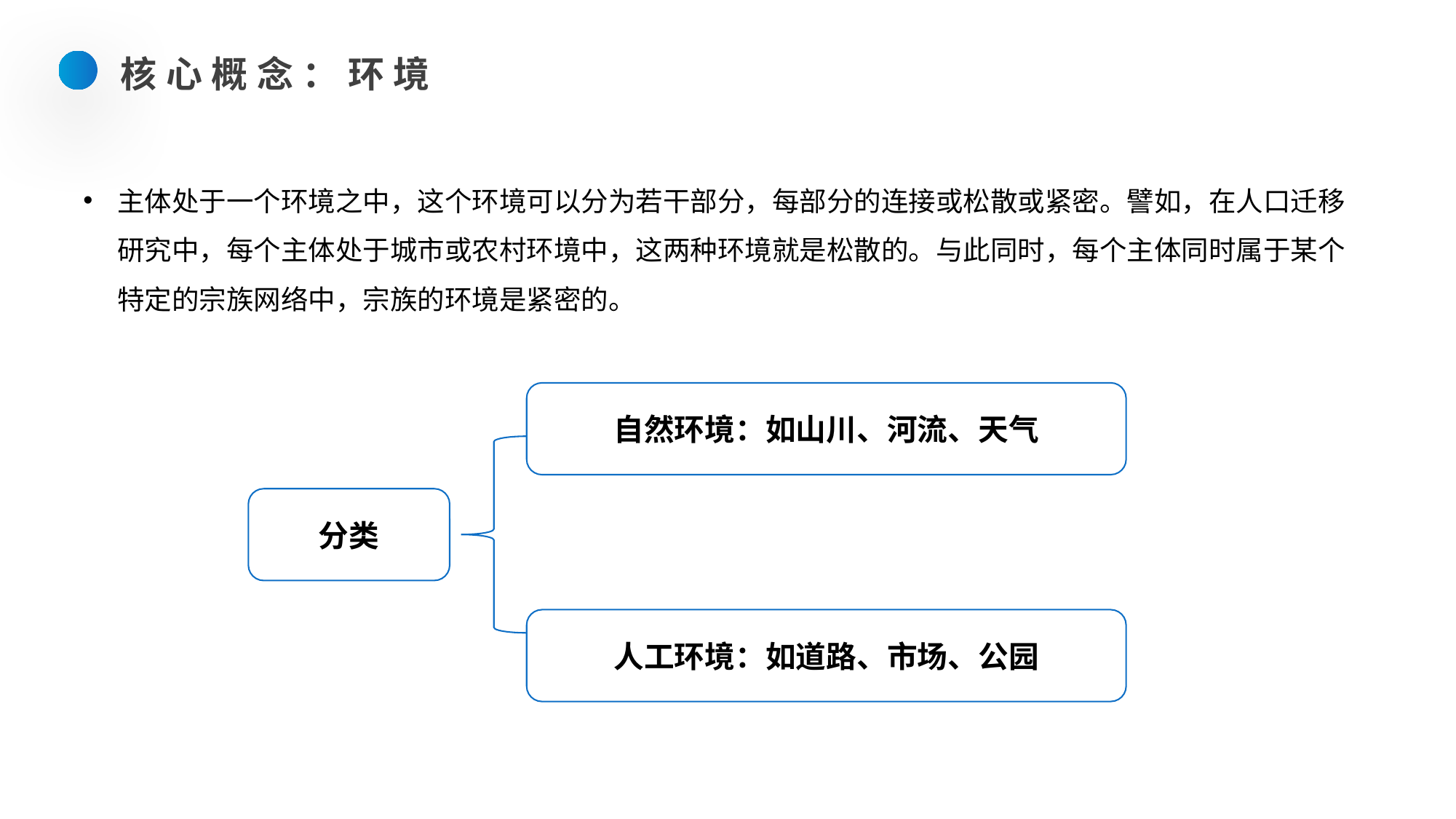

核心概念：环境

主体处于一个环境之中，这个环境可以分为若干部分，每部分的连接或松散或紧密。譬如，在人口迁移研究中，每个主体处于城市或农村环境中，这两种环境就是松散的。与此同时，每个主体同时属于某个特定的宗族网络中，宗族的环境是紧密的。
自然环境：如山川、河流、天气

分类
人工环境：如道路、市场、公园